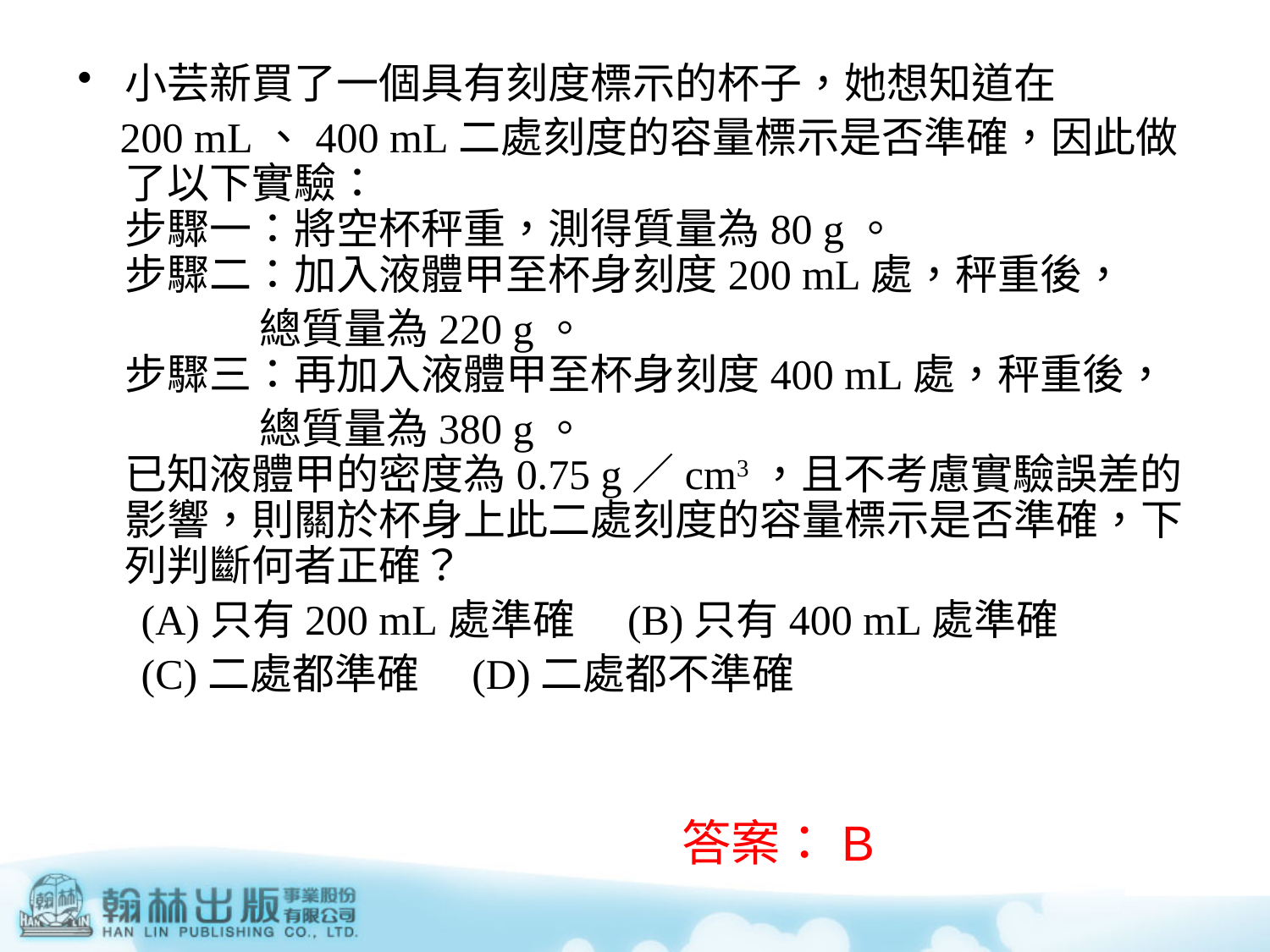

小芸新買了一個具有刻度標示的杯子，她想知道在
    200 mL、400 mL二處刻度的容量標示是否準確，因此做了以下實驗：
步驟一：將空杯秤重，測得質量為80 g。
步驟二：加入液體甲至杯身刻度200 mL處，秤重後，
                  總質量為220 g。
步驟三：再加入液體甲至杯身刻度400 mL處，秤重後，
                  總質量為380 g。
已知液體甲的密度為0.75 g／cm3，且不考慮實驗誤差的影響，則關於杯身上此二處刻度的容量標示是否準確，下列判斷何者正確？
      (A)只有200 mL處準確 (B)只有400 mL處準確
      (C)二處都準確 (D)二處都不準確
答案：B